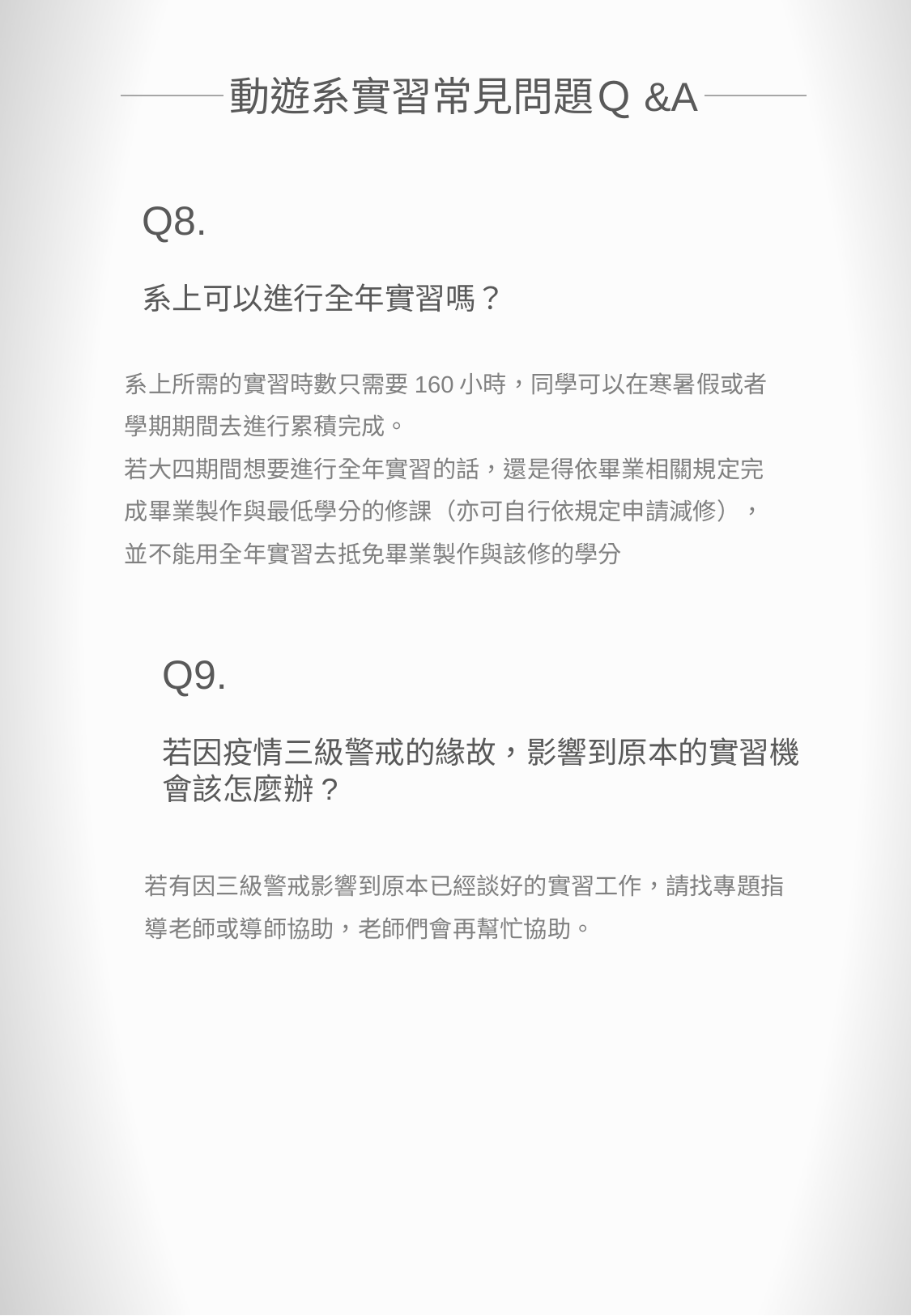

動遊系實習常見問題Ｑ&A
Q8.
系上可以進行全年實習嗎？

系上所需的實習時數只需要160小時，同學可以在寒暑假或者學期期間去進行累積完成。
若大四期間想要進行全年實習的話，還是得依畢業相關規定完成畢業製作與最低學分的修課（亦可自行依規定申請減修），並不能用全年實習去抵免畢業製作與該修的學分
Q9.
若因疫情三級警戒的緣故，影響到原本的實習機會該怎麼辦?

若有因三級警戒影響到原本已經談好的實習工作，請找專題指導老師或導師協助，老師們會再幫忙協助。